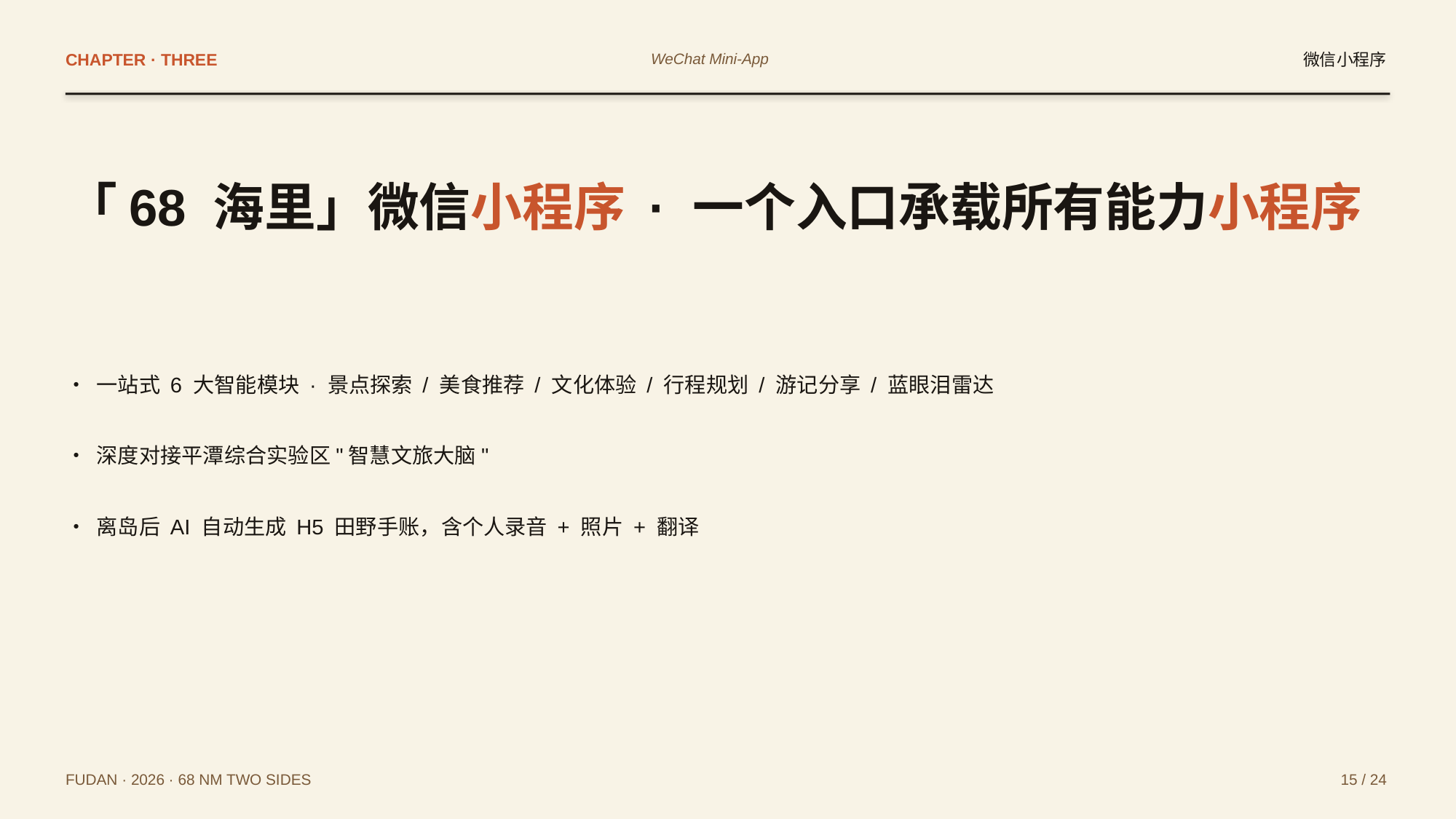

CHAPTER · THREE
WeChat Mini-App
微信小程序

「68 海里」微信小程序 · 一个入口承载所有能力小程序
• 一站式 6 大智能模块 · 景点探索 / 美食推荐 / 文化体验 / 行程规划 / 游记分享 / 蓝眼泪雷达
• 深度对接平潭综合实验区"智慧文旅大脑"
• 离岛后 AI 自动生成 H5 田野手账，含个人录音 + 照片 + 翻译
FUDAN · 2026 · 68 NM TWO SIDES
15 / 24